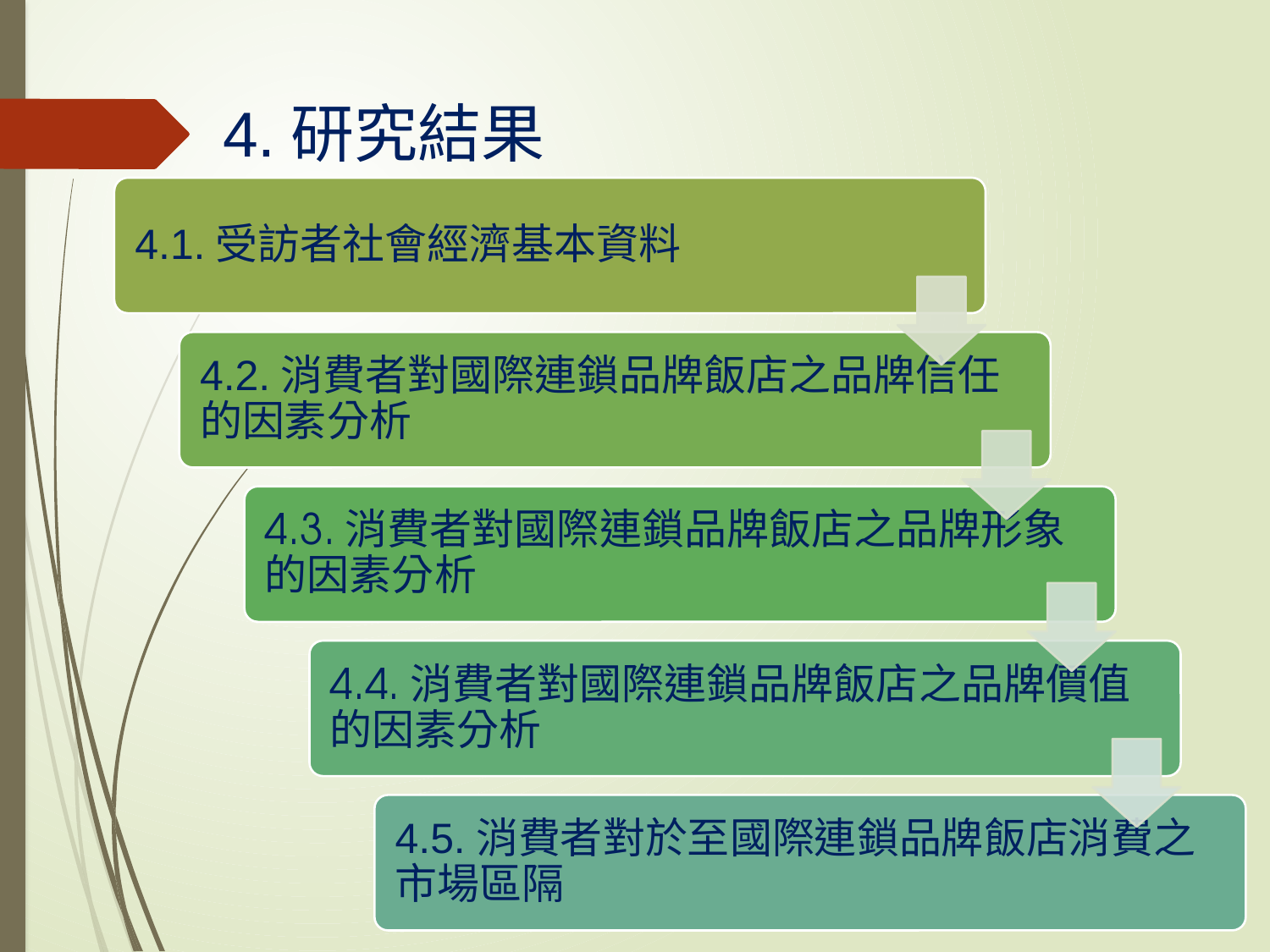

# 4.研究結果
4.1.受訪者社會經濟基本資料
4.2.消費者對國際連鎖品牌飯店之品牌信任的因素分析
4.3.消費者對國際連鎖品牌飯店之品牌形象的因素分析
4.4.消費者對國際連鎖品牌飯店之品牌價值的因素分析
4.5.消費者對於至國際連鎖品牌飯店消費之市場區隔